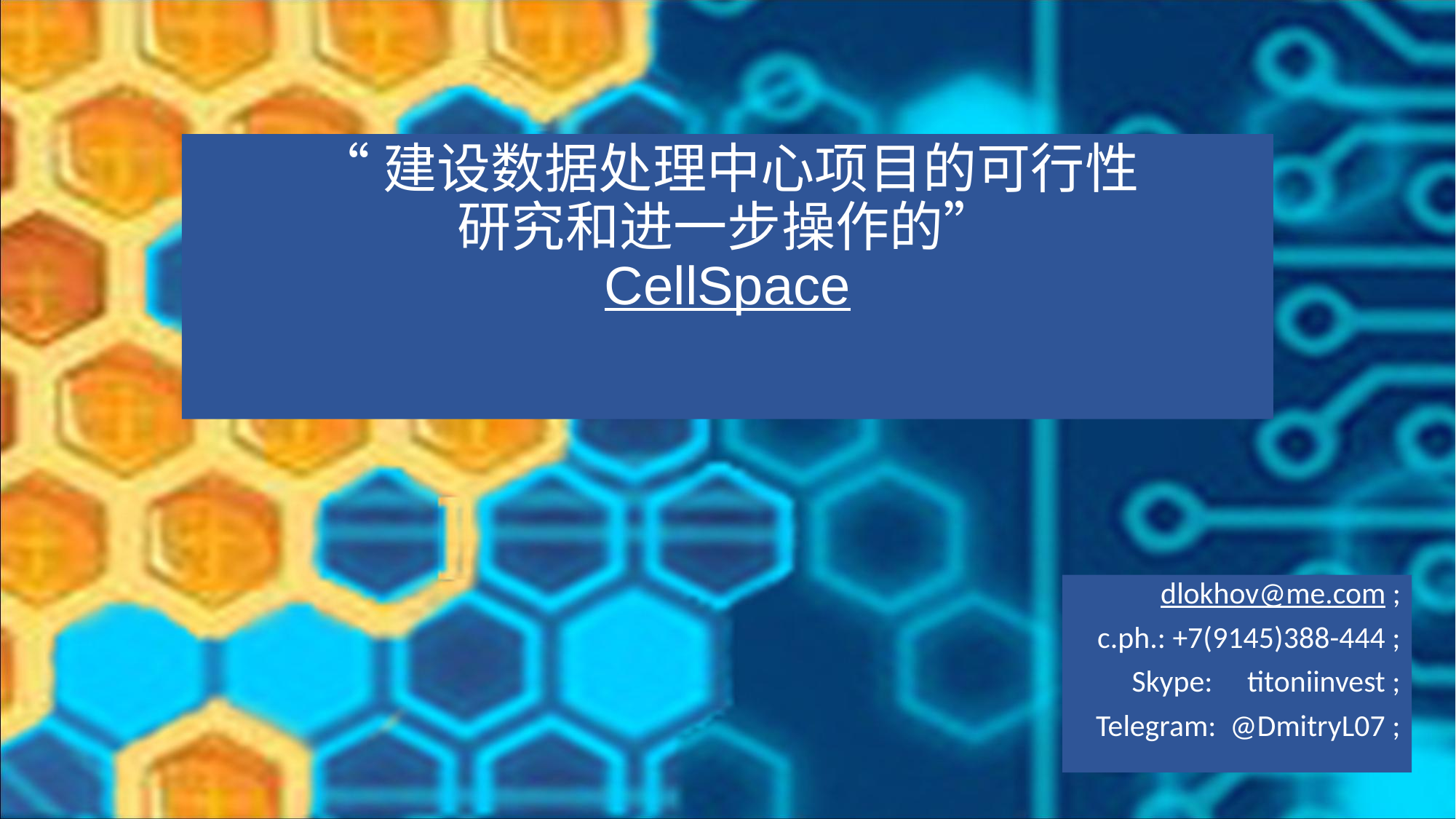

# “建设数据处理中心项目的可行性 研究和进一步操作的” CellSpace
dlokhov@me.com ;
c.ph.: +7(9145)388-444 ;
Skype:     titoniinvest ;
Telegram:  @DmitryL07 ;